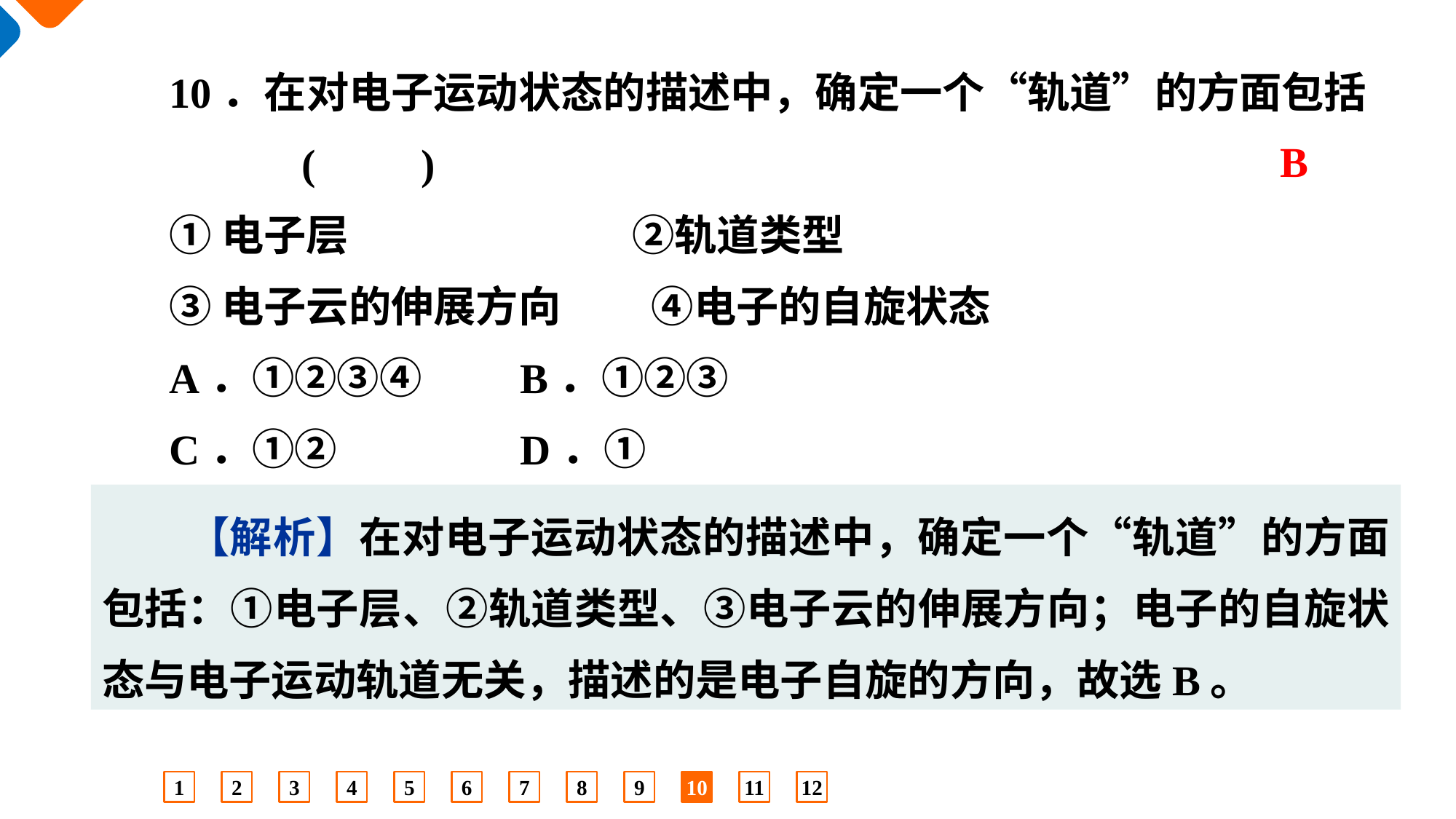

10．在对电子运动状态的描述中，确定一个“轨道”的方面包括
		(　　)
①电子层　                         ②轨道类型
③电子云的伸展方向　     ④电子的自旋状态
A．①②③④　　	B．①②③
C．①②　　	D．①
B
【解析】在对电子运动状态的描述中，确定一个“轨道”的方面包括：①电子层、②轨道类型、③电子云的伸展方向；电子的自旋状态与电子运动轨道无关，描述的是电子自旋的方向，故选B。
1
2
3
4
5
6
7
8
9
10
11
12